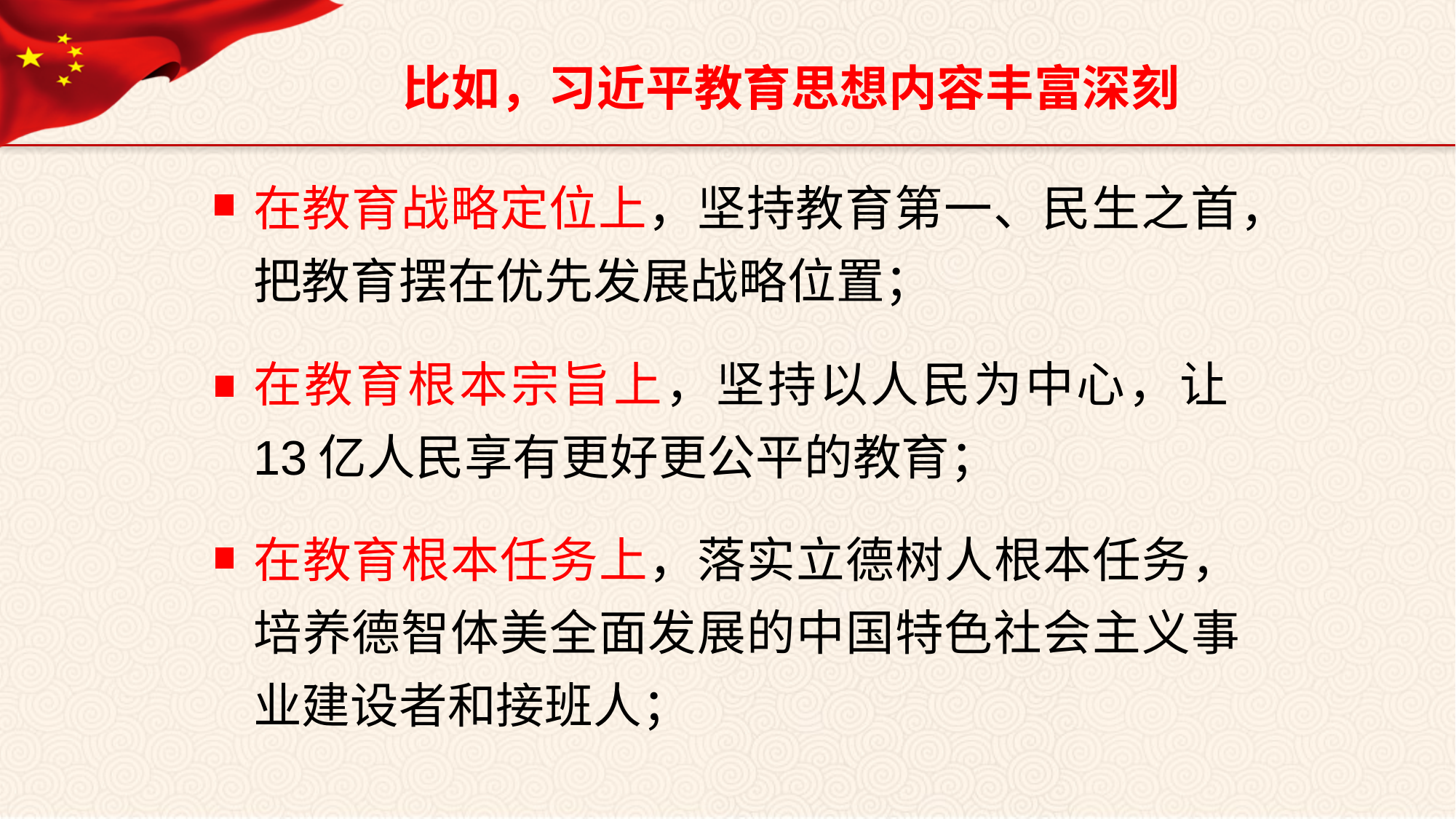

比如，习近平教育思想内容丰富深刻
在教育战略定位上，坚持教育第一、民生之首，把教育摆在优先发展战略位置；
在教育根本宗旨上，坚持以人民为中心，让13亿人民享有更好更公平的教育；
在教育根本任务上，落实立德树人根本任务，培养德智体美全面发展的中国特色社会主义事业建设者和接班人；